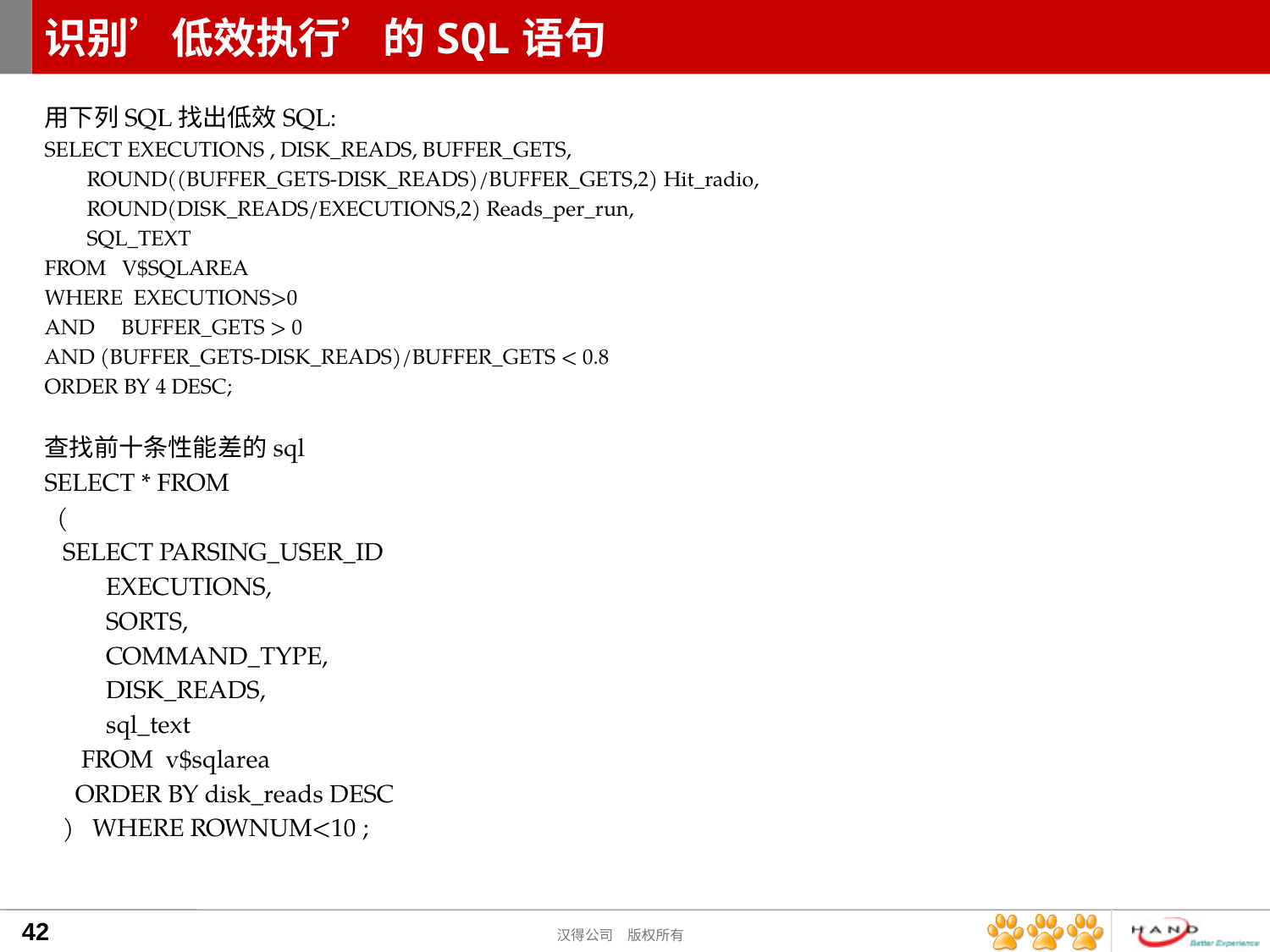

# 识别’低效执行’的SQL语句
用下列SQL找出低效SQL:
SELECT EXECUTIONS , DISK_READS, BUFFER_GETS,
        ROUND((BUFFER_GETS-DISK_READS)/BUFFER_GETS,2) Hit_radio,
        ROUND(DISK_READS/EXECUTIONS,2) Reads_per_run,
        SQL_TEXT
FROM   V$SQLAREA
WHERE  EXECUTIONS>0
AND     BUFFER_GETS > 0
AND (BUFFER_GETS-DISK_READS)/BUFFER_GETS < 0.8
ORDER BY 4 DESC;

查找前十条性能差的sql
SELECT * FROM
  (
   SELECT PARSING_USER_ID
          EXECUTIONS,
          SORTS,
          COMMAND_TYPE,
          DISK_READS,
          sql_text
      FROM  v$sqlarea
     ORDER BY disk_reads DESC
   )   WHERE ROWNUM<10 ;

42